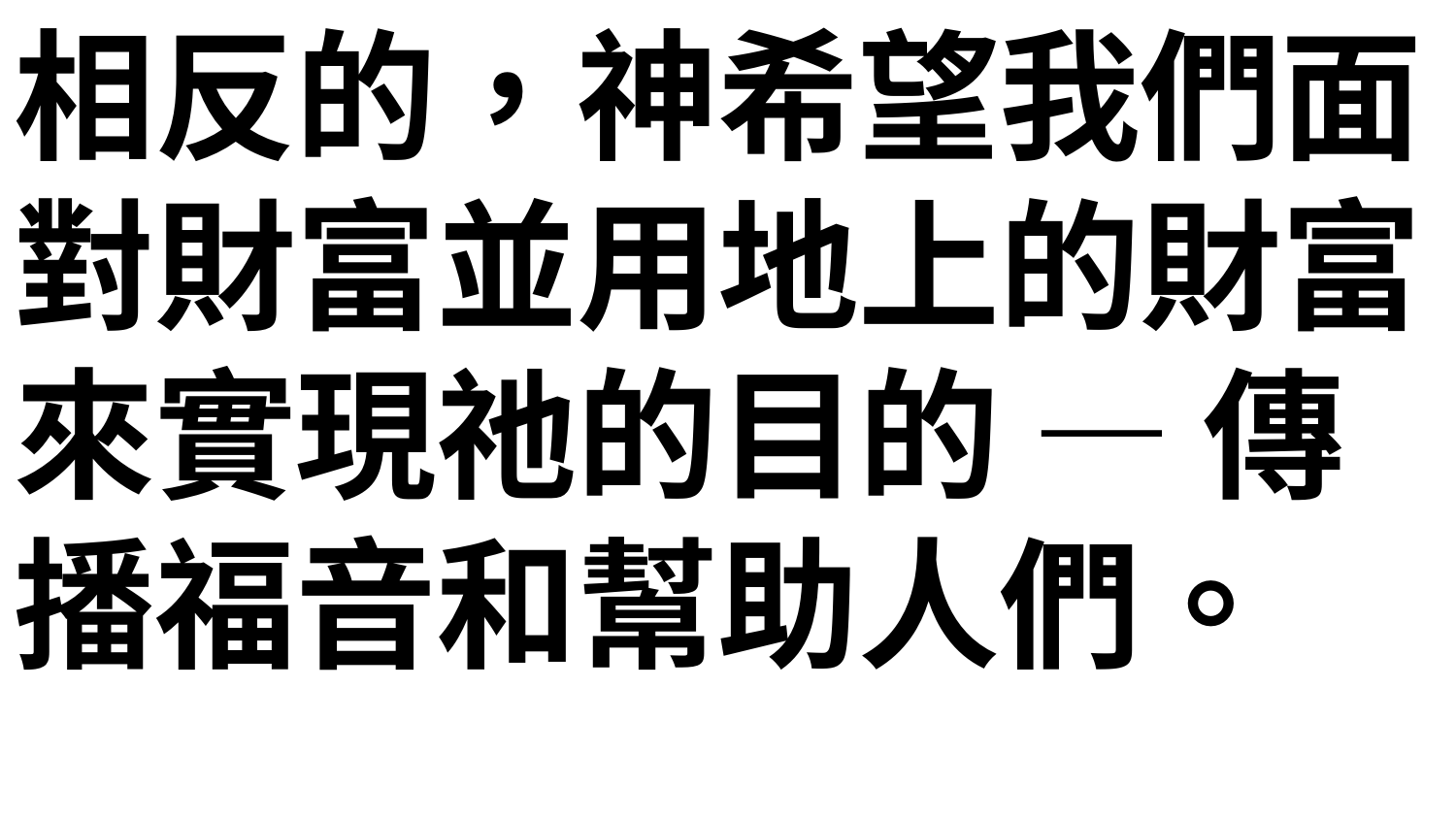

相反的，神希望我們面對財富並用地上的財富來實現祂的目的 — 傳播福音和幫助人們。